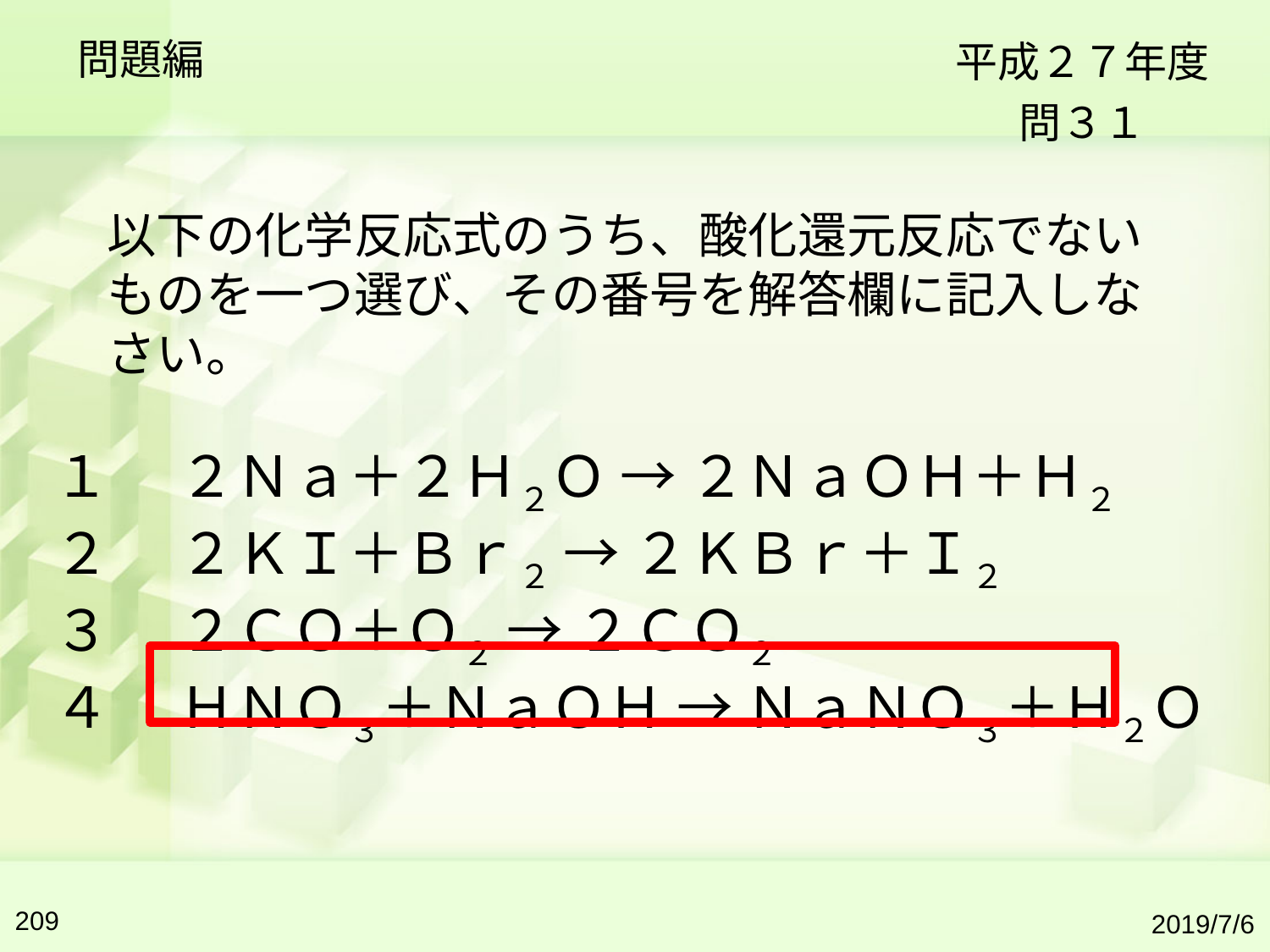

問題編
平成２７年度
問３１
以下の化学反応式のうち、酸化還元反応でないものを一つ選び、その番号を解答欄に記入しなさい。
１ 　２Ｎａ＋２Ｈ２Ｏ → ２ＮａＯＨ＋Ｈ２
２ 　２ＫＩ＋Ｂｒ２ → ２ＫＢｒ＋Ｉ２
３ 　２ＣＯ＋Ｏ２ → ２ＣＯ２
４ 　ＨＮＯ３＋ＮａＯＨ → ＮａＮＯ３＋Ｈ２Ｏ

209
2019/7/6